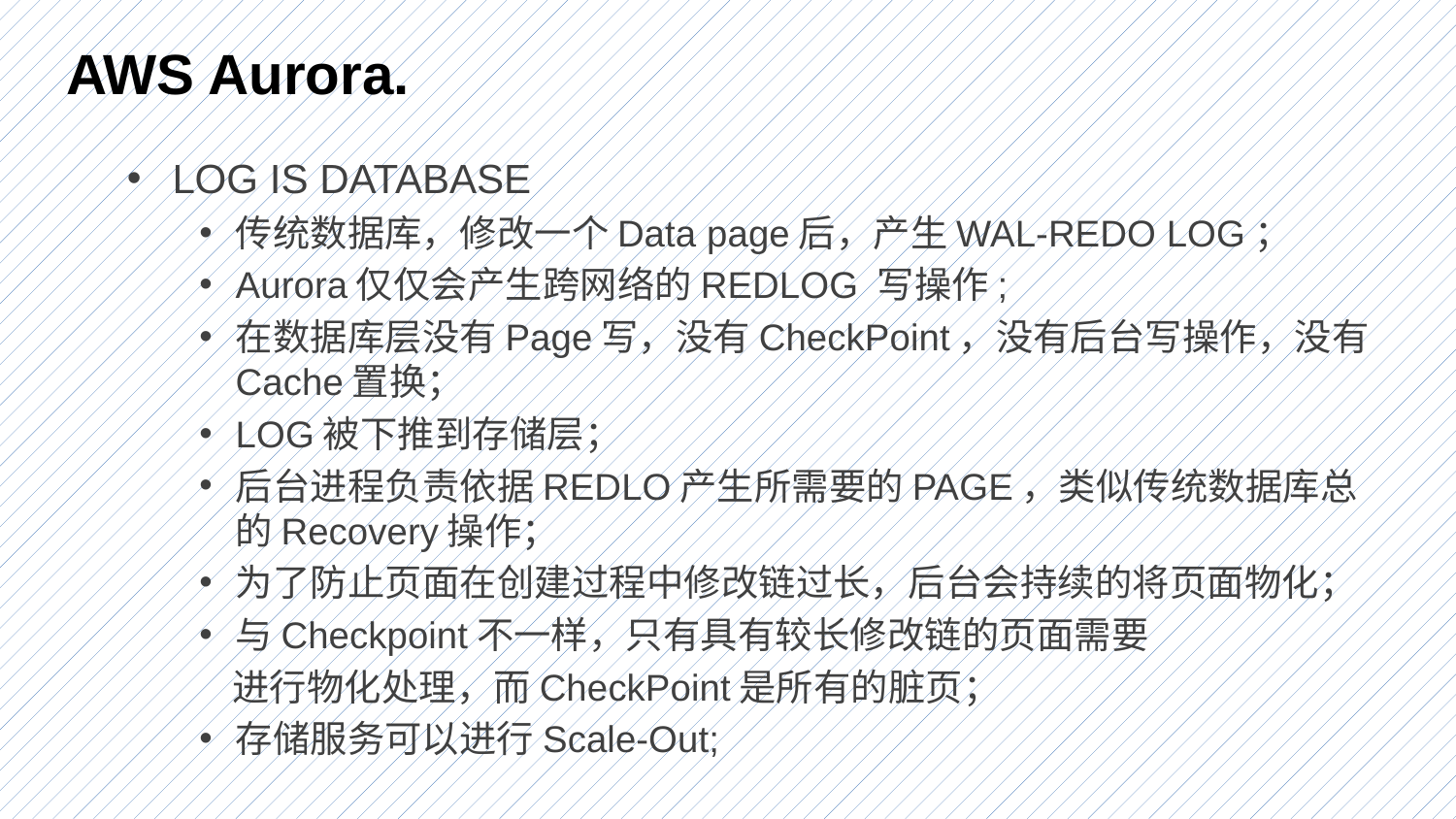

# AWS Aurora.
LOG IS DATABASE
传统数据库，修改一个Data page后，产生WAL-REDO LOG；
Aurora仅仅会产生跨网络的REDLOG 写操作;
在数据库层没有Page写，没有CheckPoint，没有后台写操作，没有Cache置换；
LOG被下推到存储层；
后台进程负责依据REDLO产生所需要的PAGE，类似传统数据库总的Recovery操作；
为了防止页面在创建过程中修改链过长，后台会持续的将页面物化；
与Checkpoint不一样，只有具有较长修改链的页面需要
   进行物化处理，而CheckPoint是所有的脏页；
存储服务可以进行Scale-Out;